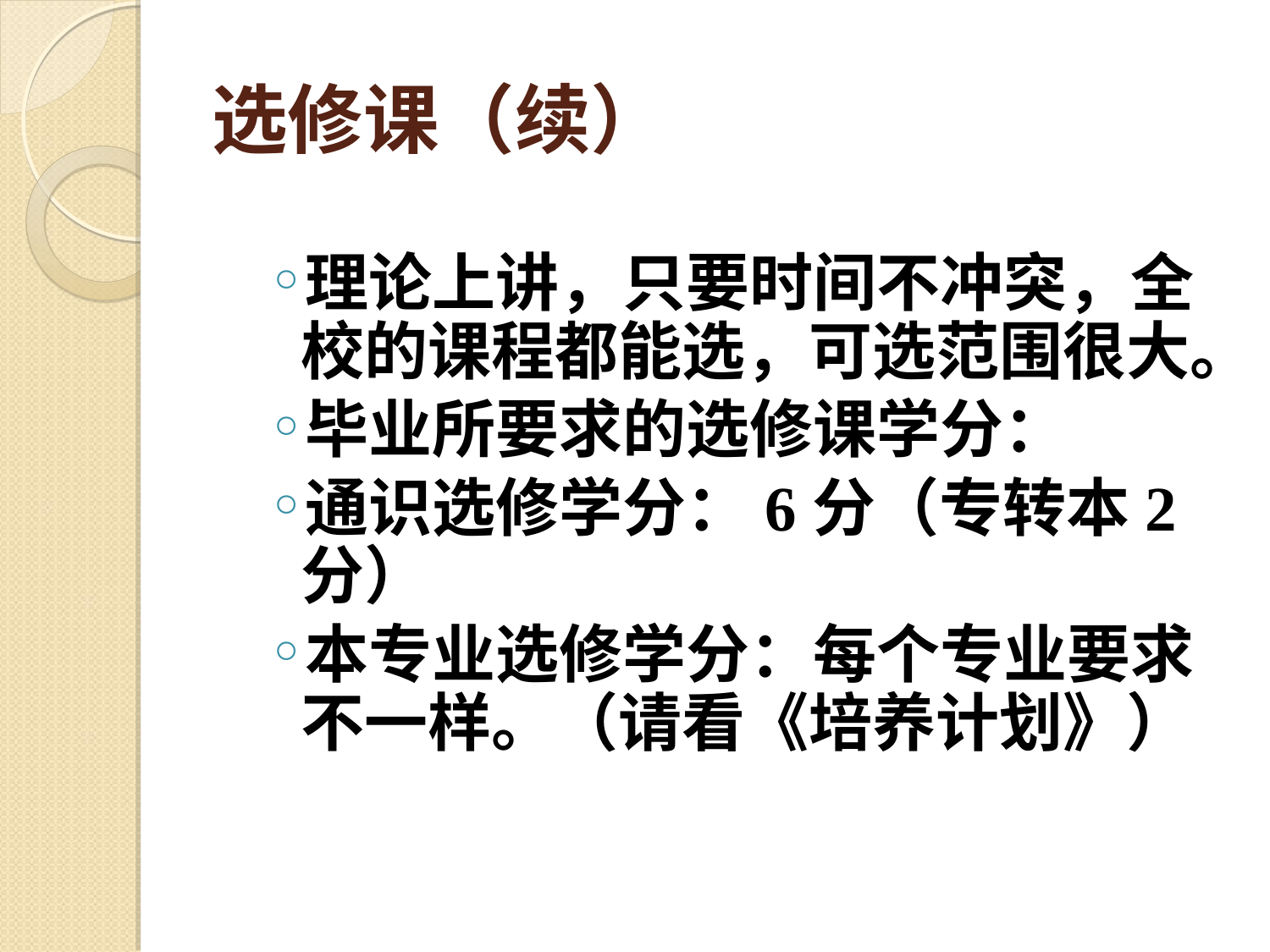

选修课（续）

理论上讲，只要时间不冲突，全校的课程都能选，可选范围很大。
毕业所要求的选修课学分：
通识选修学分：6分（专转本2分）
本专业选修学分：每个专业要求不一样。（请看《培养计划》）